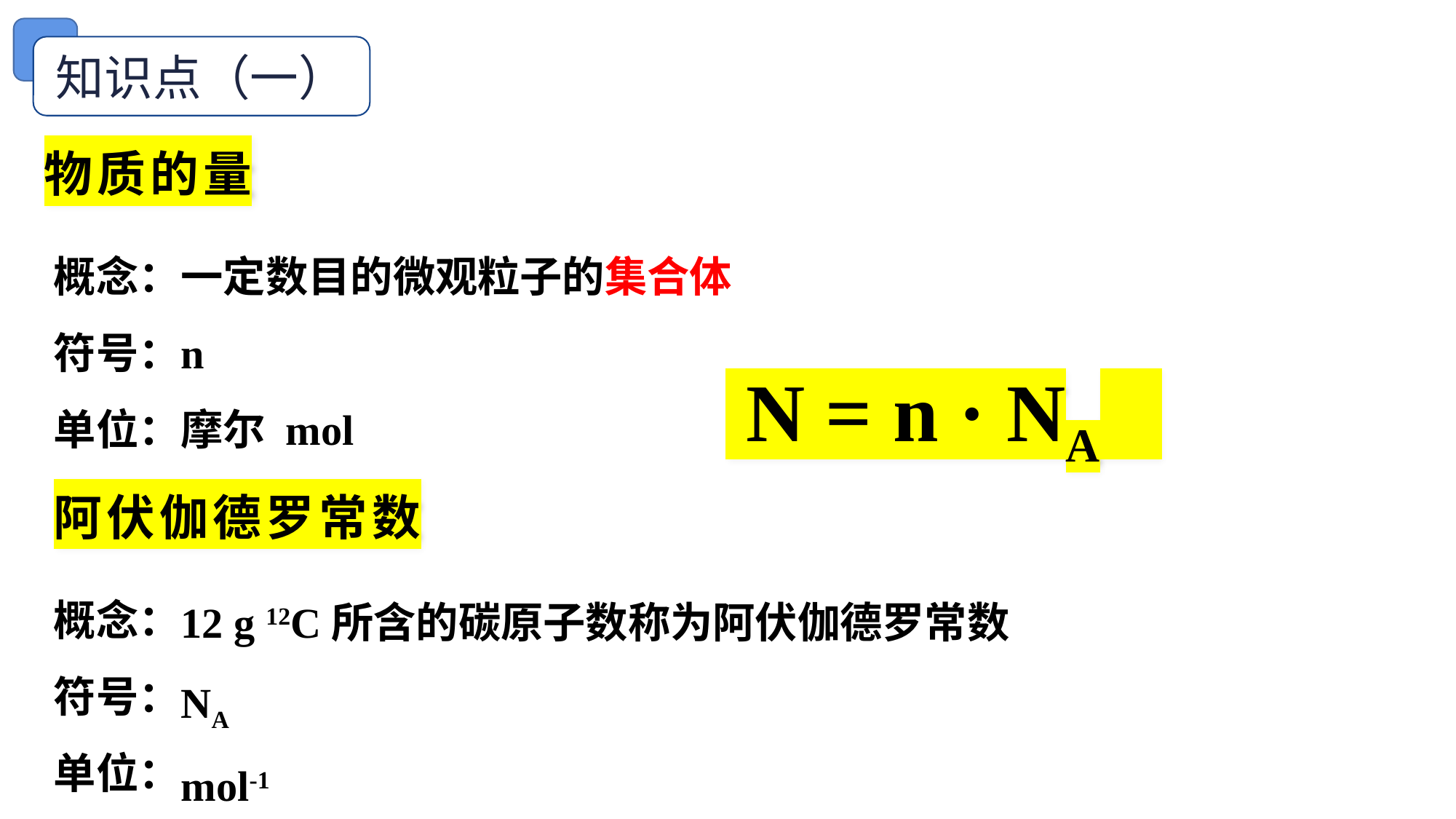

知识点（一）
物质的量
概念：
符号：
单位：
一定数目的微观粒子的集合体
n
摩尔 mol

 N = n · NA
阿伏伽德罗常数
概念：
符号：
单位：
12 g 12C所含的碳原子数称为阿伏伽德罗常数
NA
mol-1